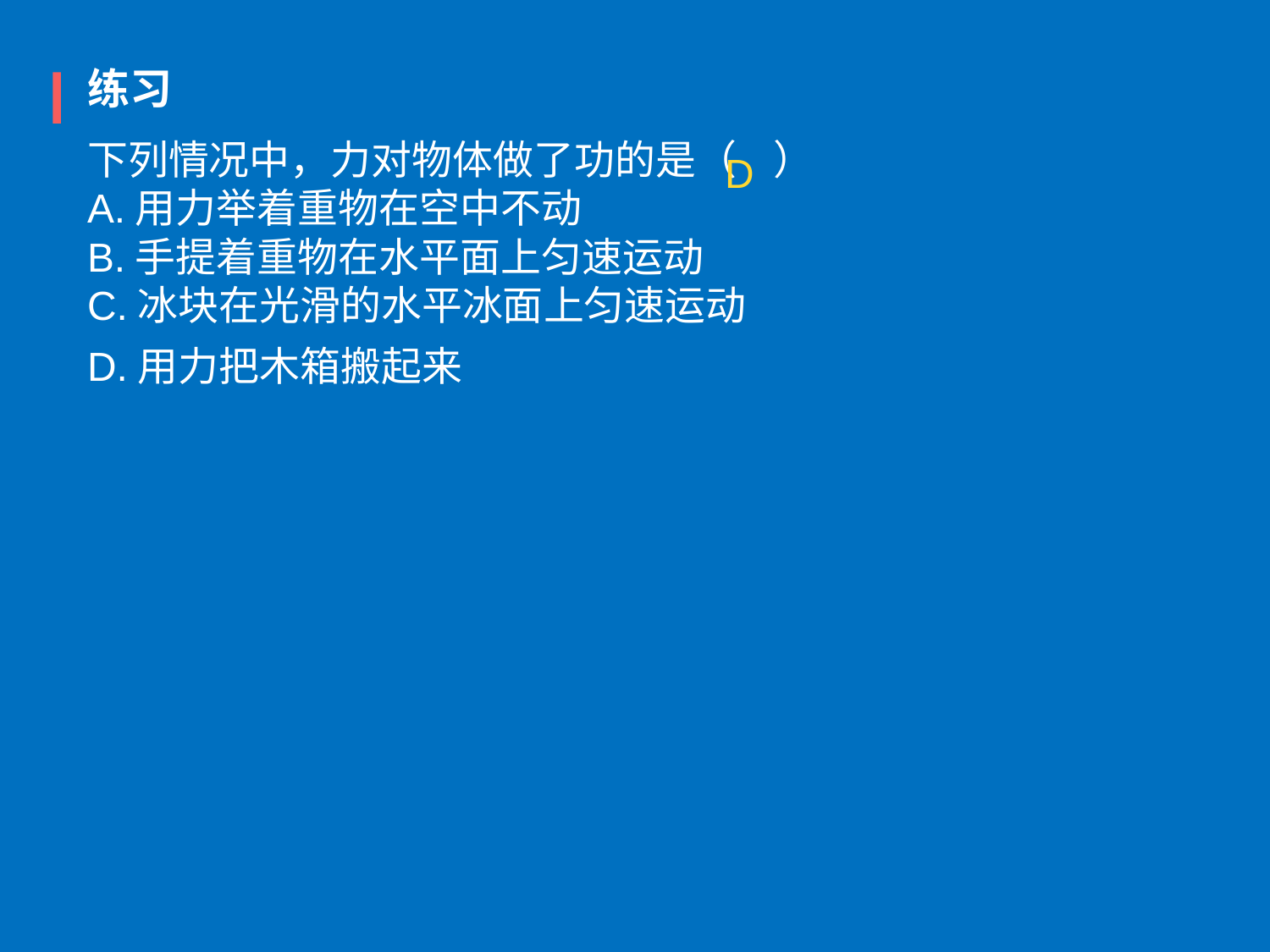

练习

下列情况中，力对物体做了功的是（    ）
A.用力举着重物在空中不动
B.手提着重物在水平面上匀速运动
C.冰块在光滑的水平冰面上匀速运动
D.用力把木箱搬起来
D